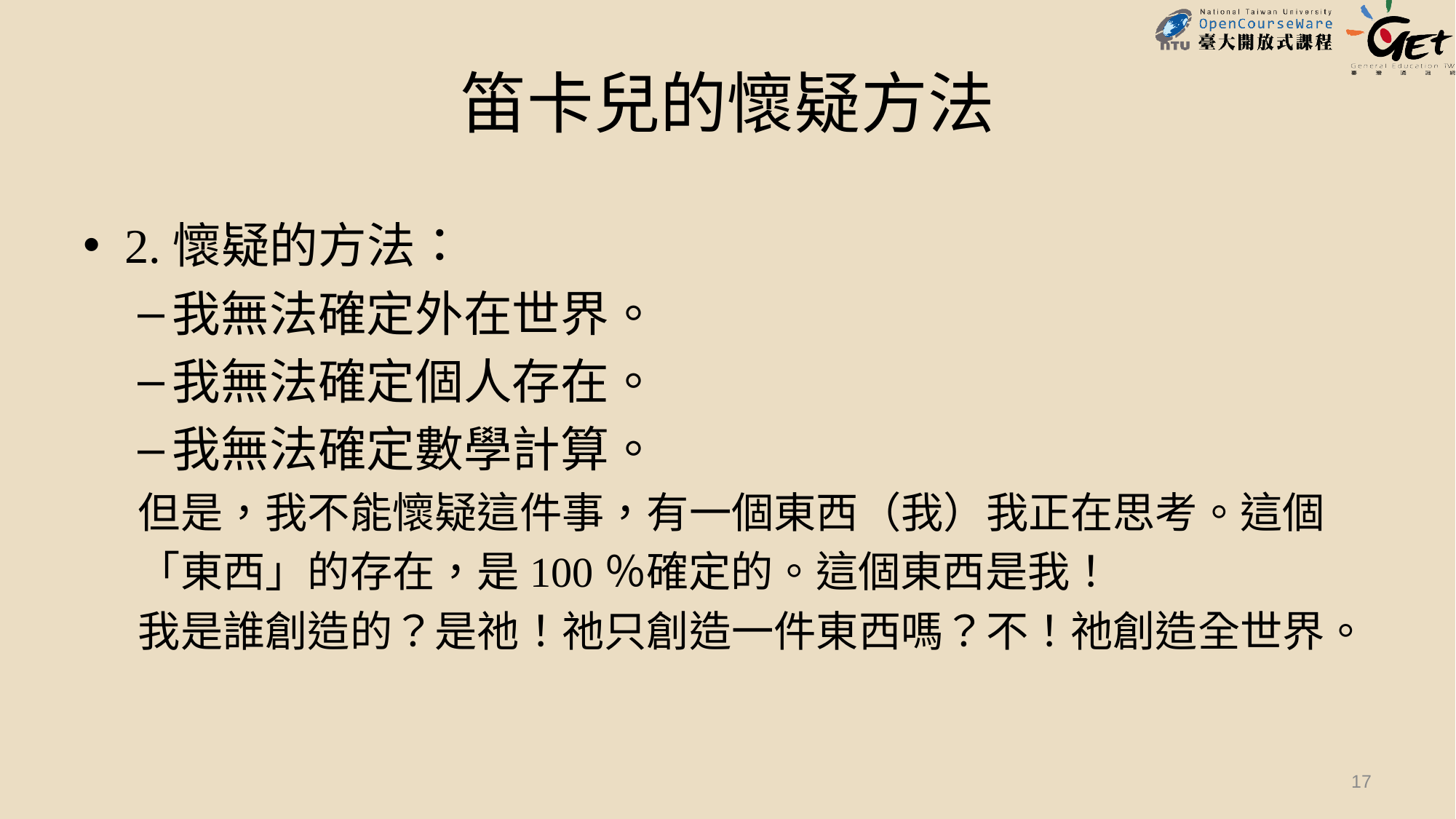

# 笛卡兒的懷疑方法
2.懷疑的方法：
我無法確定外在世界。
我無法確定個人存在。
我無法確定數學計算。
但是，我不能懷疑這件事，有一個東西（我）我正在思考。這個
「東西」的存在，是100％確定的。這個東西是我！
我是誰創造的？是祂！祂只創造一件東西嗎？不！祂創造全世界。
17